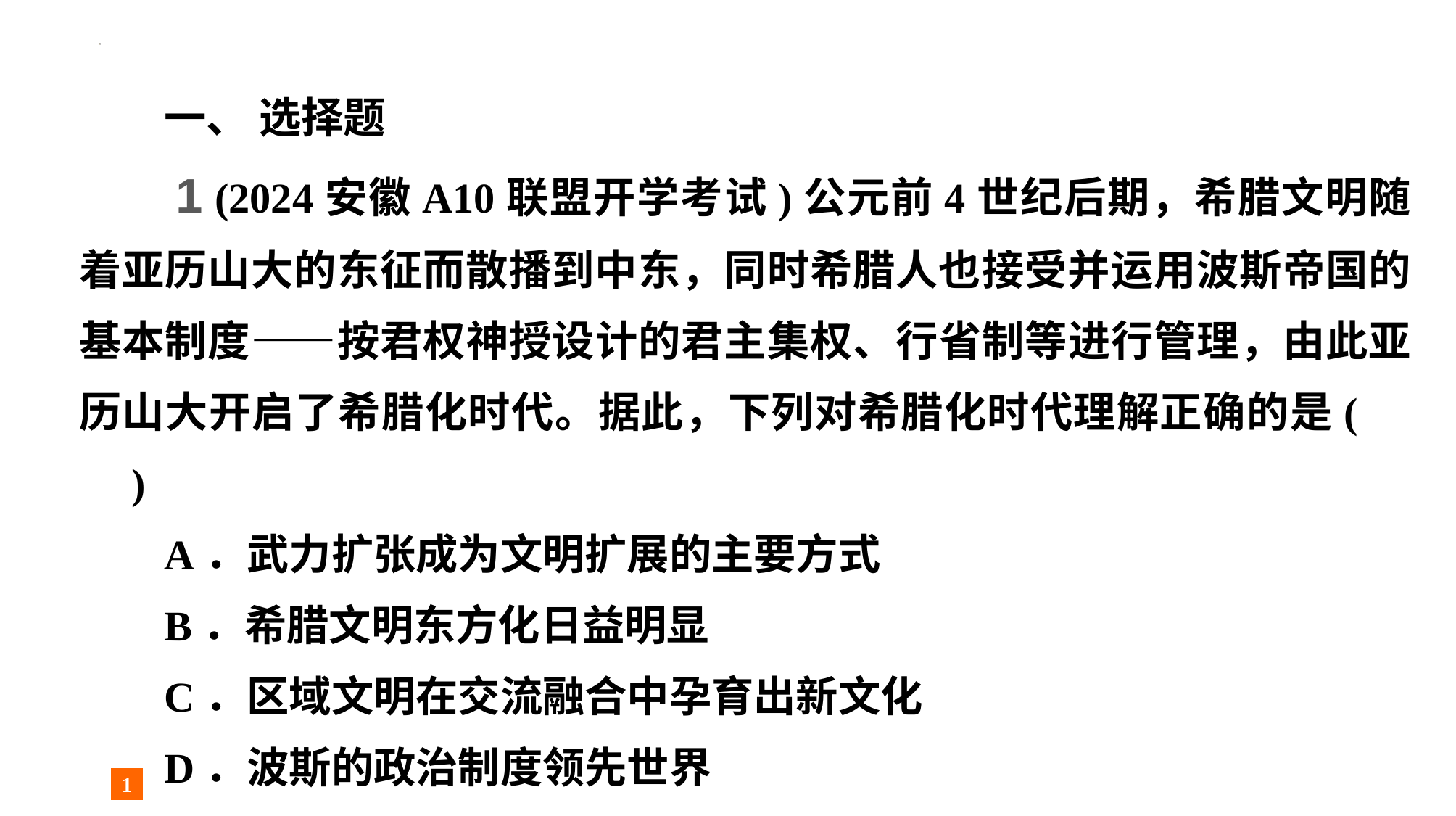

一、 选择题
1 (2024安徽A10联盟开学考试)公元前4世纪后期，希腊文明随着亚历山大的东征而散播到中东，同时希腊人也接受并运用波斯帝国的基本制度——按君权神授设计的君主集权、行省制等进行管理，由此亚历山大开启了希腊化时代。据此，下列对希腊化时代理解正确的是(　　)
A．武力扩张成为文明扩展的主要方式
B．希腊文明东方化日益明显
C．区域文明在交流融合中孕育出新文化
D．波斯的政治制度领先世界
1